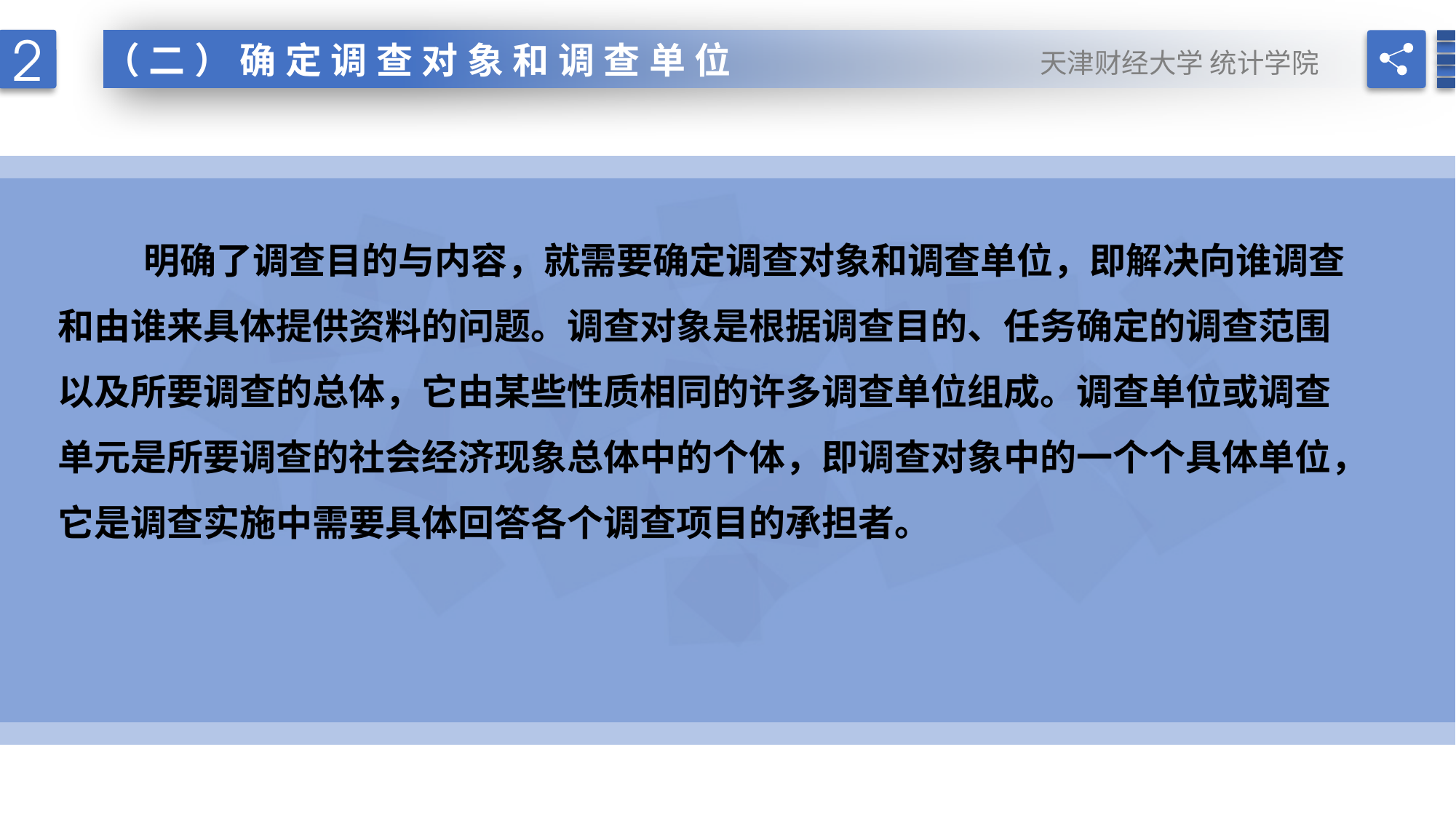

2

天津财经大学 统计学院

（二）确定调查对象和调查单位

明确了调查目的与内容，就需要确定调查对象和调查单位，即解决向谁调查和由谁来具体提供资料的问题。调查对象是根据调查目的、任务确定的调查范围以及所要调查的总体，它由某些性质相同的许多调查单位组成。调查单位或调查单元是所要调查的社会经济现象总体中的个体，即调查对象中的一个个具体单位，它是调查实施中需要具体回答各个调查项目的承担者。